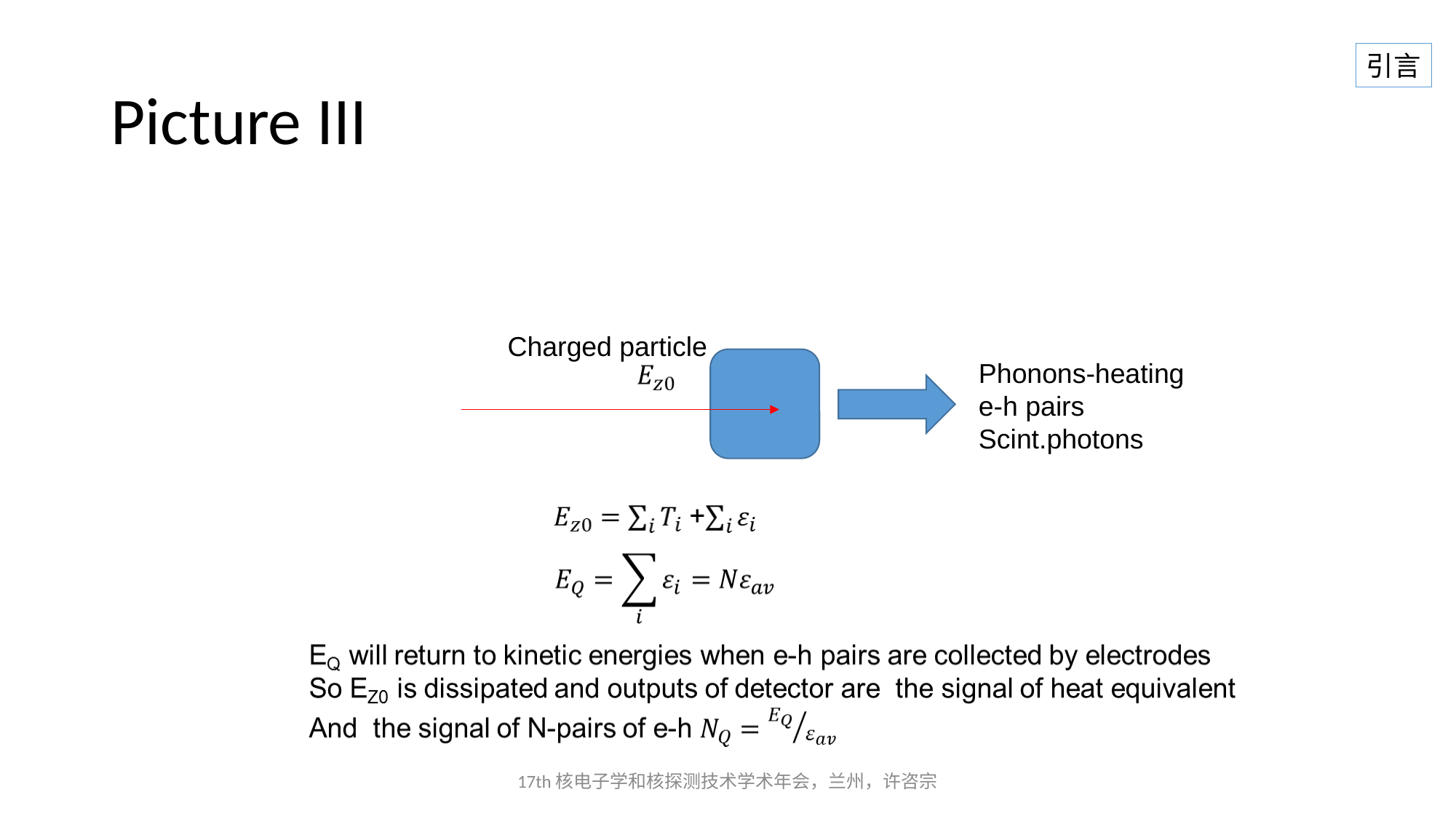

# Picture III
引言
Charged particle

Phonons-heating
e-h pairs
Scint.photons

17th核电子学和核探测技术学术年会，兰州，许咨宗